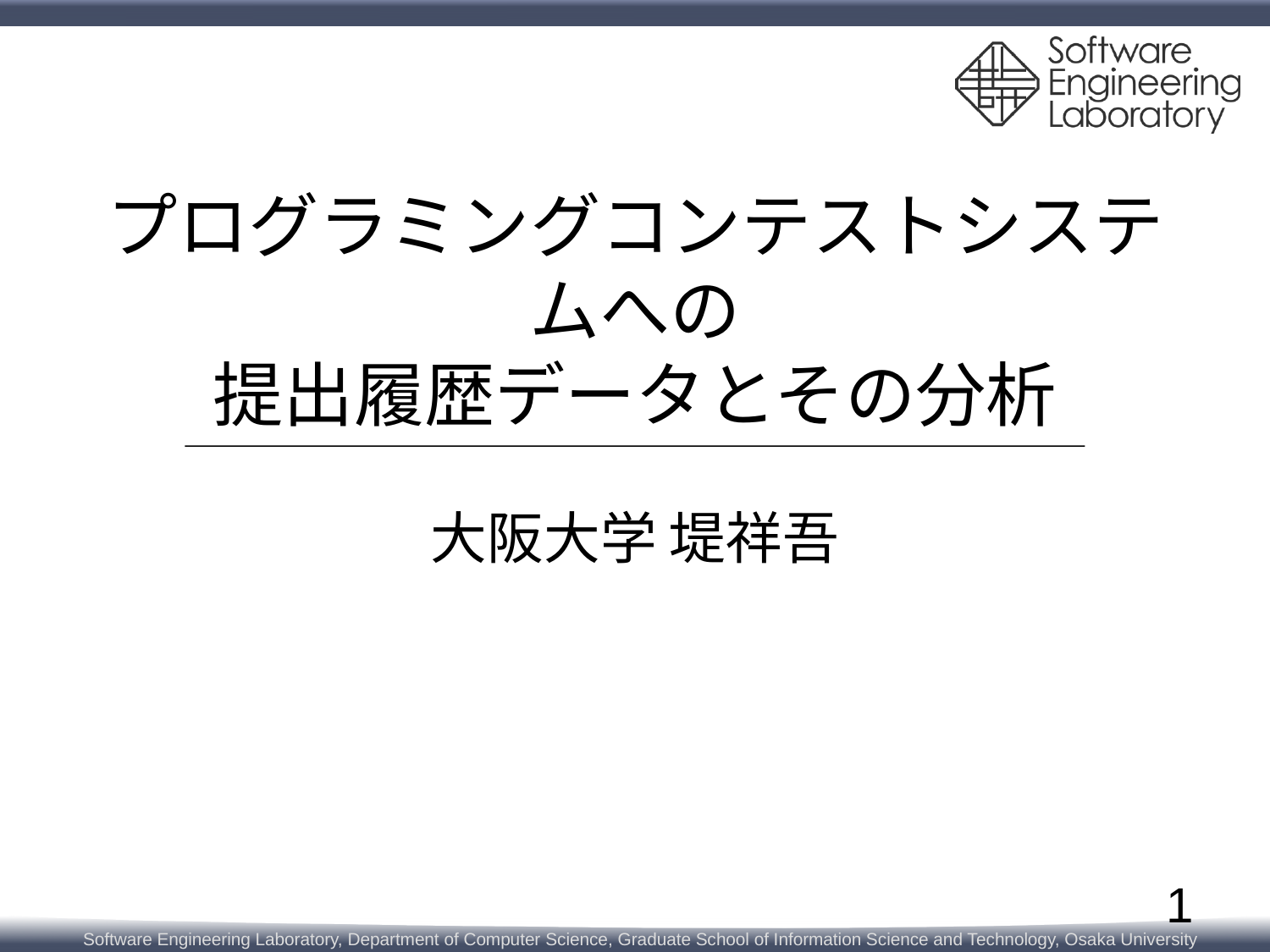

# プログラミングコンテストシステムへの 提出履歴データとその分析
大阪大学 堤祥吾
1